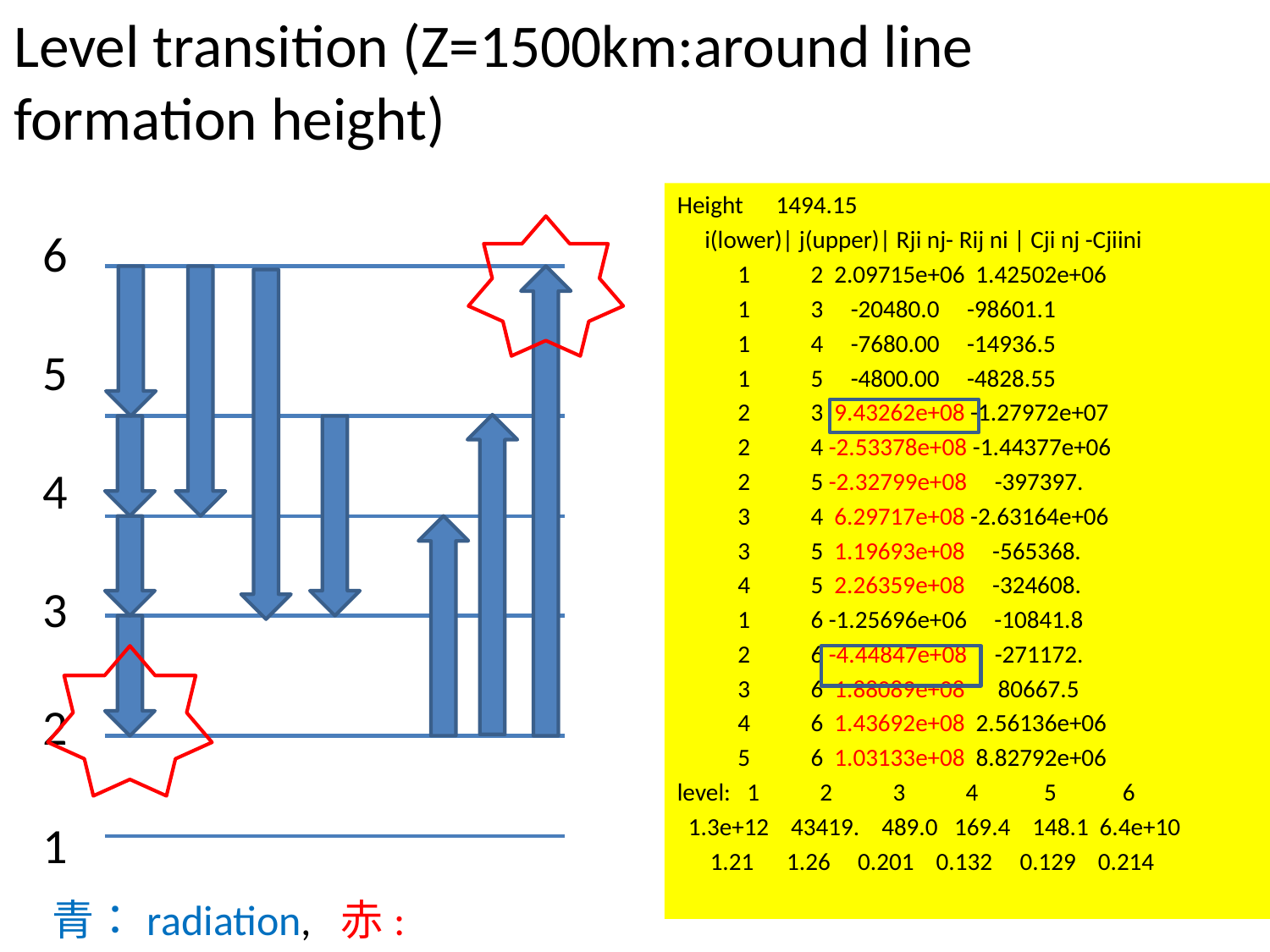

# Level transition (Z=1500km:around line formation height)
Height      1494.15
     i(lower)| j(upper)| Rji nj- Rij ni | Cji nj -Cjiini
           1           2  2.09715e+06  1.42502e+06
           1           3     -20480.0     -98601.1
           1           4     -7680.00     -14936.5
           1           5     -4800.00     -4828.55
           2           3  9.43262e+08 -1.27972e+07
           2           4 -2.53378e+08 -1.44377e+06
           2           5 -2.32799e+08     -397397.
           3           4  6.29717e+08 -2.63164e+06
           3           5  1.19693e+08     -565368.
           4           5  2.26359e+08     -324608.
           1           6 -1.25696e+06     -10841.8
           2           6 -4.44847e+08     -271172.
           3           6  1.88089e+08      80667.5
           4           6  1.43692e+08  2.56136e+06
           5           6  1.03133e+08  8.82792e+06
level:   1           2           3           4            5            6
  1.3e+12    43419.    489.0   169.4    148.1  6.4e+10
      1.21      1.26     0.201    0.132     0.129    0.214

6

5

4

3

2

1

青：radiation,  赤: collision